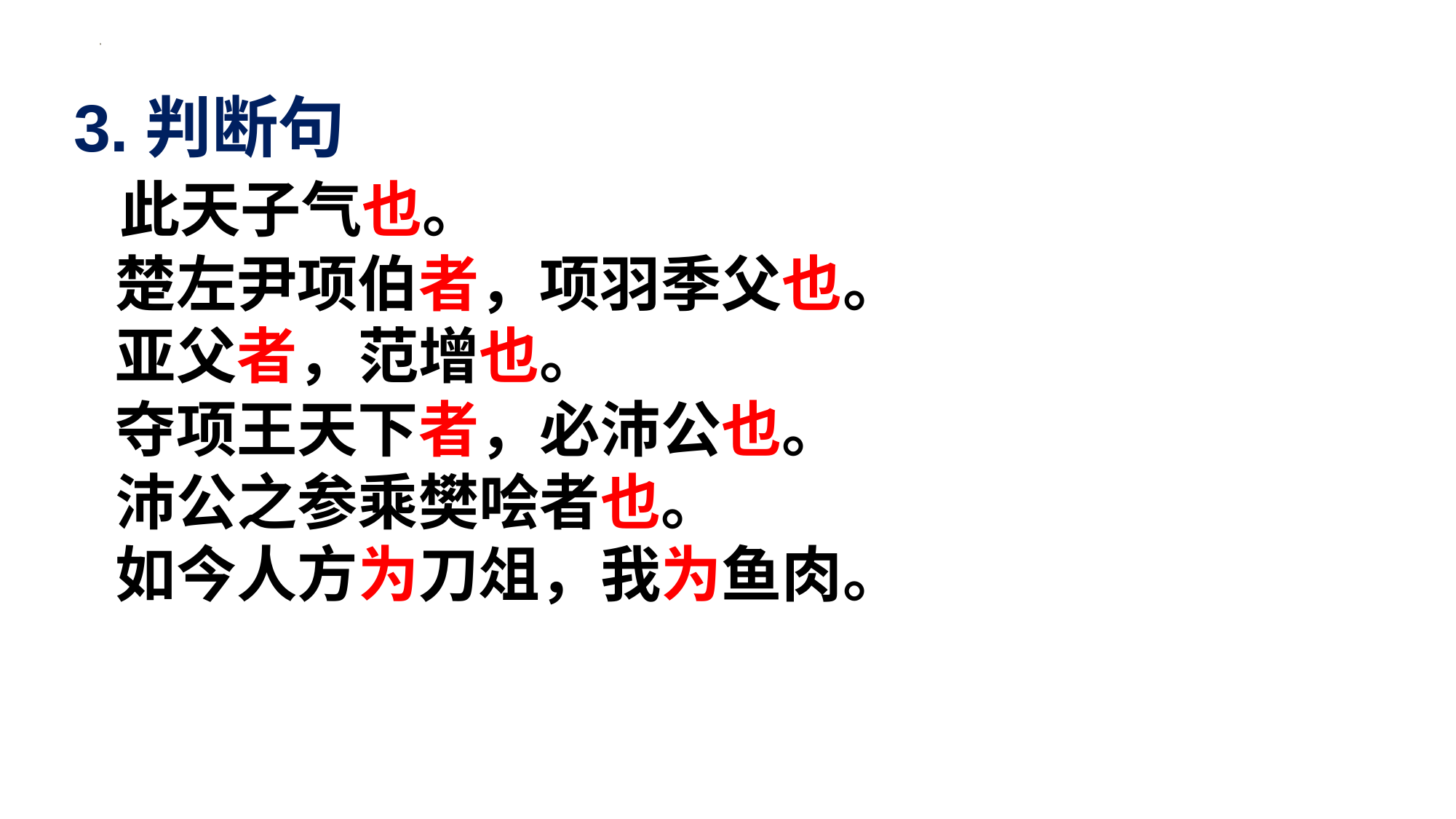

3.判断句
  此天子气也。
  楚左尹项伯者，项羽季父也。
  亚父者，范增也。
  夺项王天下者，必沛公也。
  沛公之参乘樊哙者也。
  如今人方为刀俎，我为鱼肉。